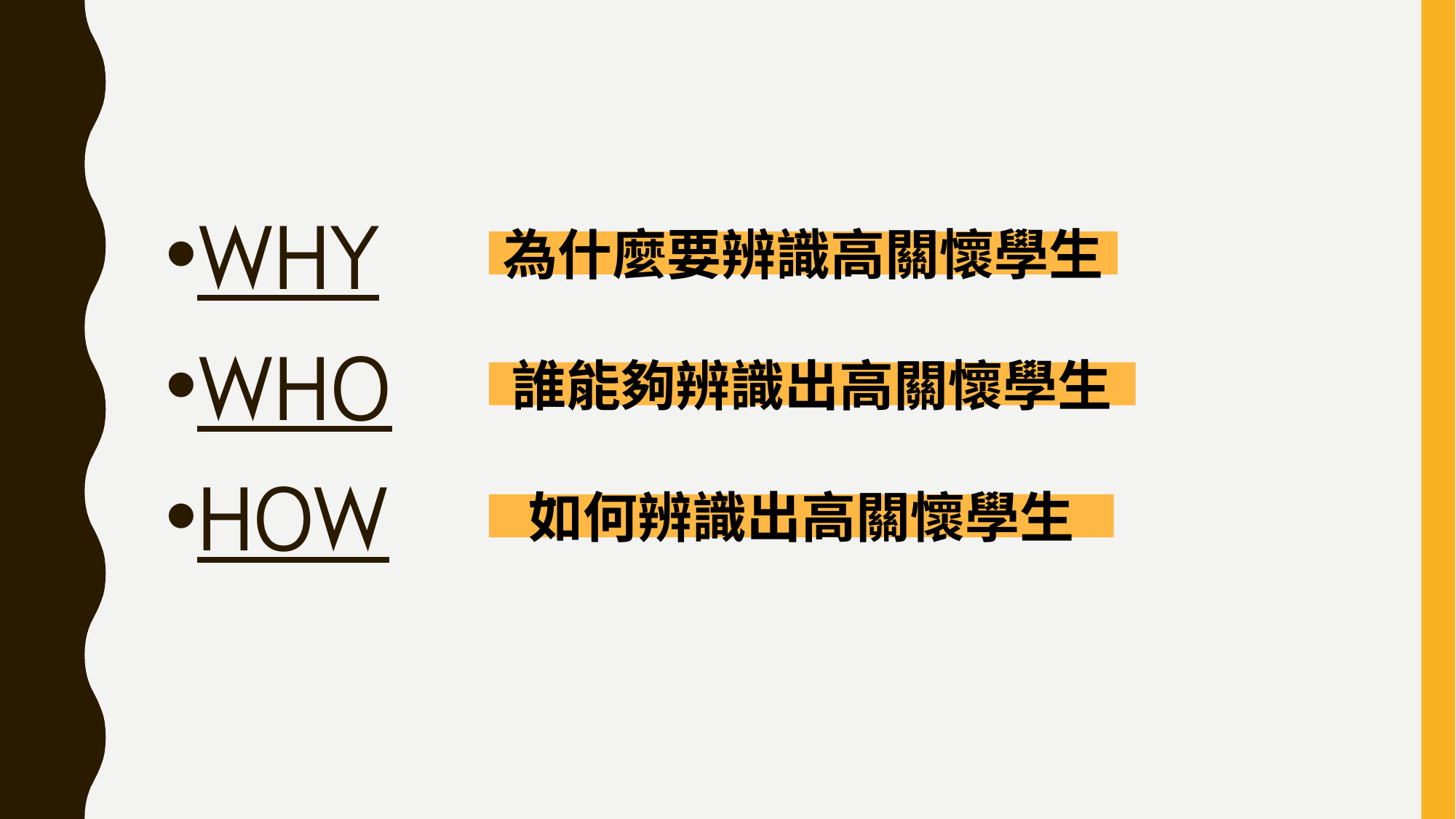

WHY
WHO
HOW
為什麼要辨識高關懷學生
誰能夠辨識出高關懷學生
如何辨識出高關懷學生